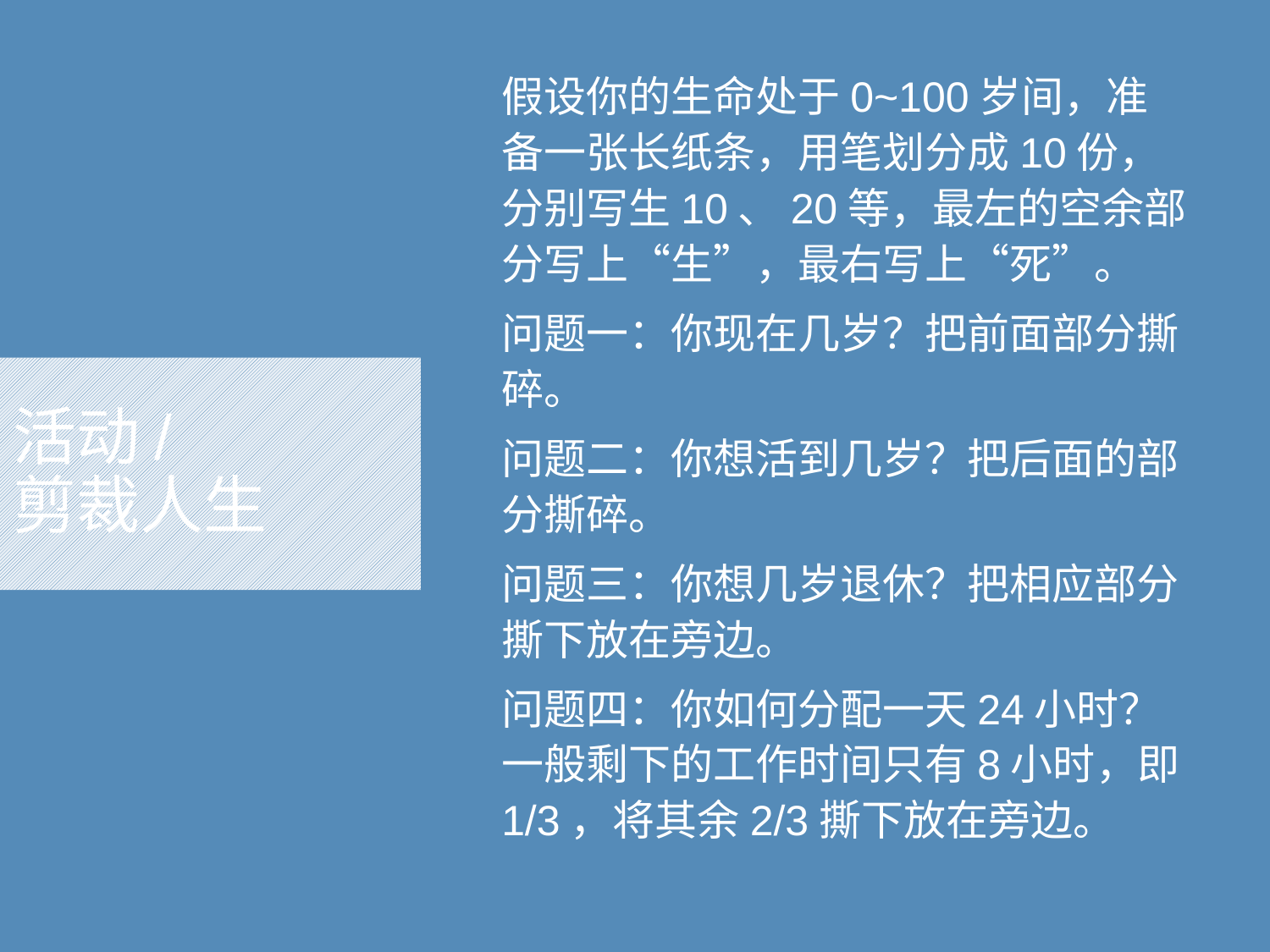

假设你的生命处于0~100岁间，准备一张长纸条，用笔划分成10份，分别写生10、20等，最左的空余部分写上“生”，最右写上“死”。
问题一：你现在几岁？把前面部分撕碎。
问题二：你想活到几岁？把后面的部分撕碎。
问题三：你想几岁退休？把相应部分撕下放在旁边。
问题四：你如何分配一天24小时？一般剩下的工作时间只有8小时，即1/3，将其余2/3撕下放在旁边。

# 活动/ 剪裁人生